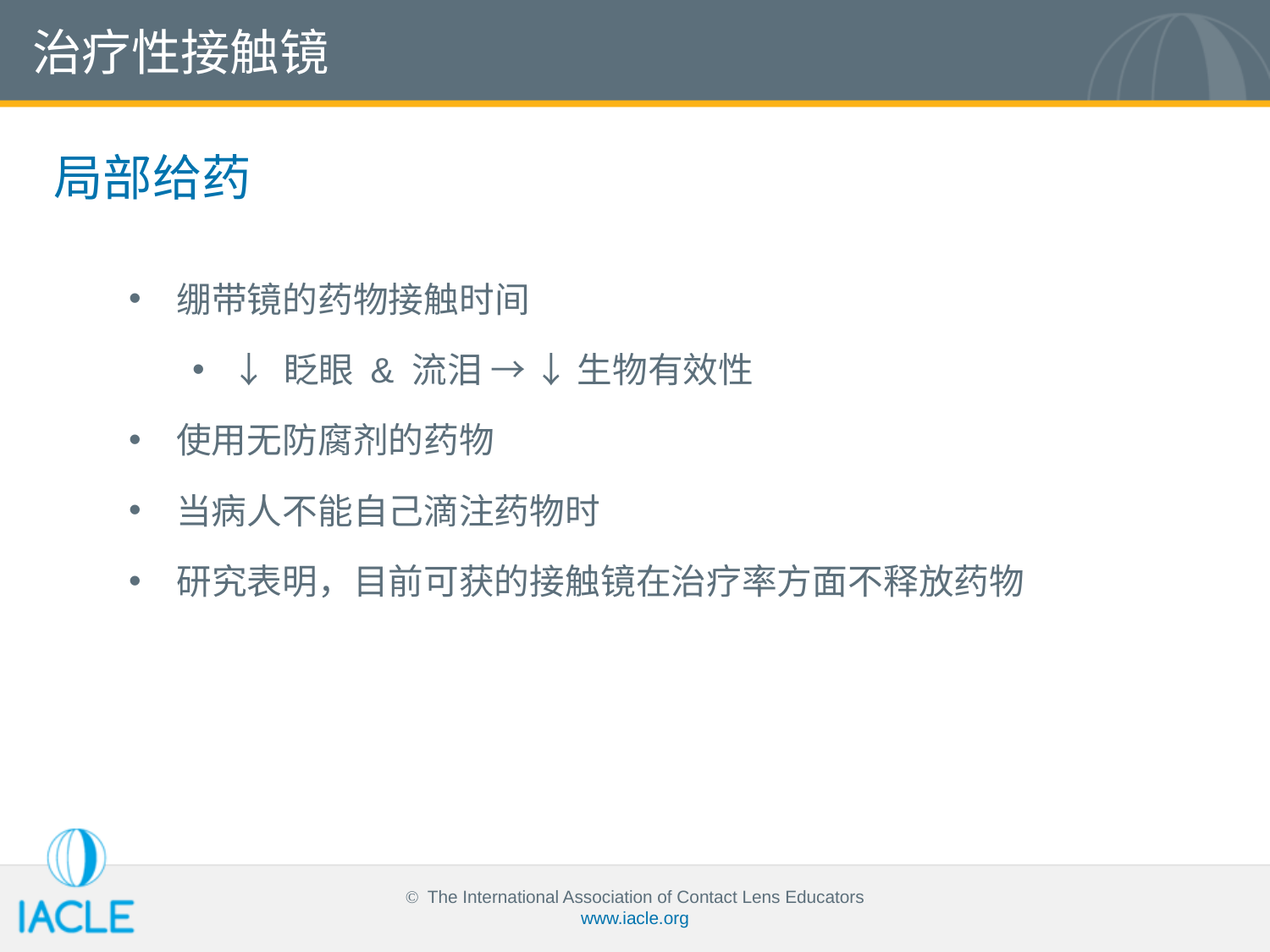

治疗性接触镜
局部给药
绷带镜的药物接触时间
↓ 眨眼 & 流泪 → ↓ 生物有效性
使用无防腐剂的药物
当病人不能自己滴注药物时
研究表明，目前可获的接触镜在治疗率方面不释放药物